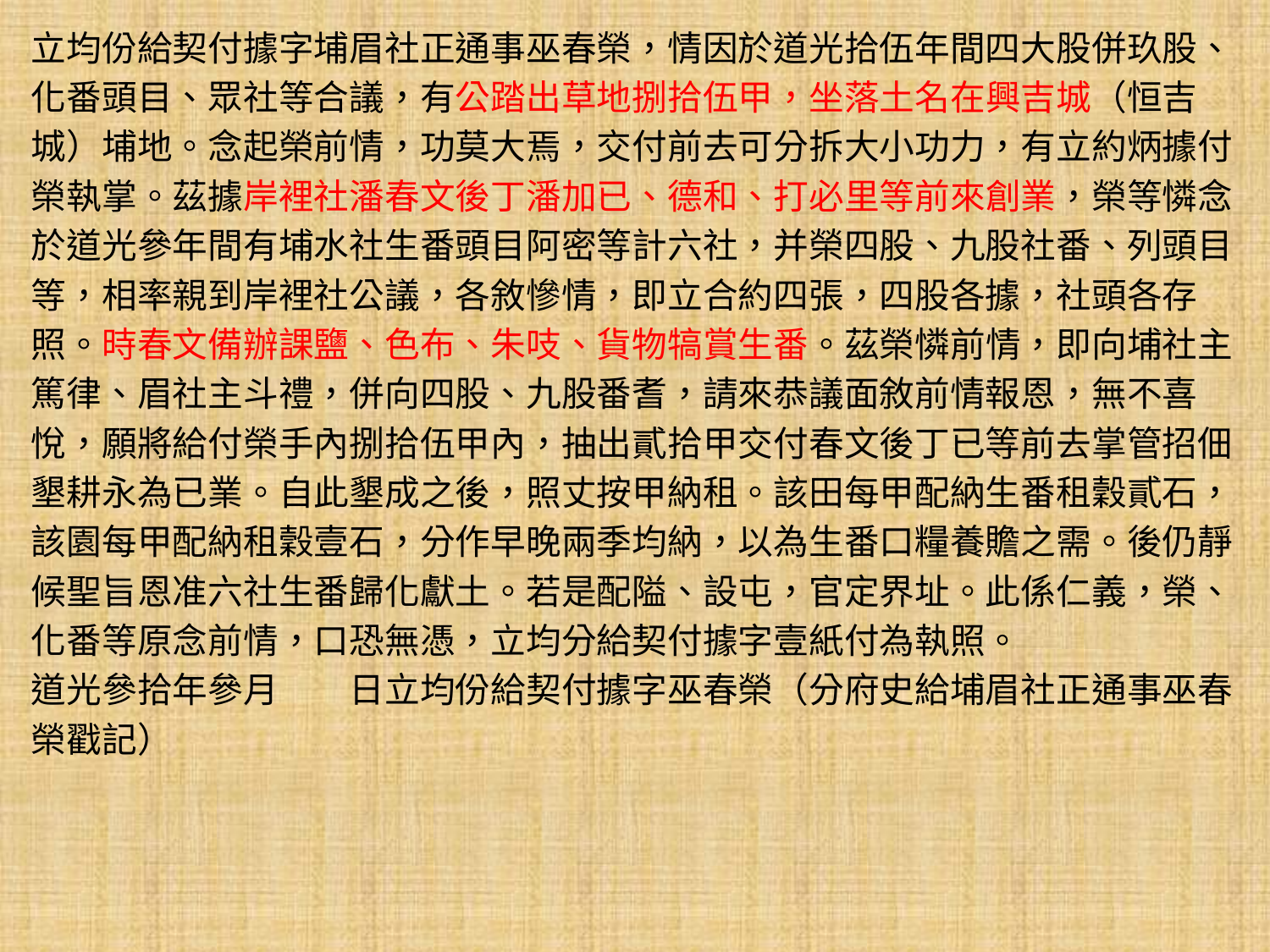

立均份給契付據字埔眉社正通事巫春榮，情因於道光拾伍年間四大股併玖股、化番頭目、眾社等合議，有公踏出草地捌拾伍甲，坐落土名在興吉城（恒吉城）埔地。念起榮前情，功莫大焉，交付前去可分拆大小功力，有立約炳據付榮執掌。茲據岸裡社潘春文後丁潘加已、德和、打必里等前來創業，榮等憐念於道光參年間有埔水社生番頭目阿密等計六社，并榮四股、九股社番、列頭目等，相率親到岸裡社公議，各敘慘情，即立合約四張，四股各據，社頭各存照。時春文備辦課鹽、色布、朱吱、貨物犒賞生番。茲榮憐前情，即向埔社主篤律、眉社主斗禮，併向四股、九股番耆，請來恭議面敘前情報恩，無不喜悅，願將給付榮手內捌拾伍甲內，抽出貳拾甲交付春文後丁已等前去掌管招佃墾耕永為已業。自此墾成之後，照丈按甲納租。該田每甲配納生番租穀貳石，該園每甲配納租穀壹石，分作早晚兩季均納，以為生番口糧養贍之需。後仍靜候聖旨恩准六社生番歸化獻土。若是配隘、設屯，官定界址。此係仁義，榮、化番等原念前情，口恐無憑，立均分給契付據字壹紙付為執照。
道光參拾年參月　　日立均份給契付據字巫春榮（分府史給埔眉社正通事巫春榮戳記）